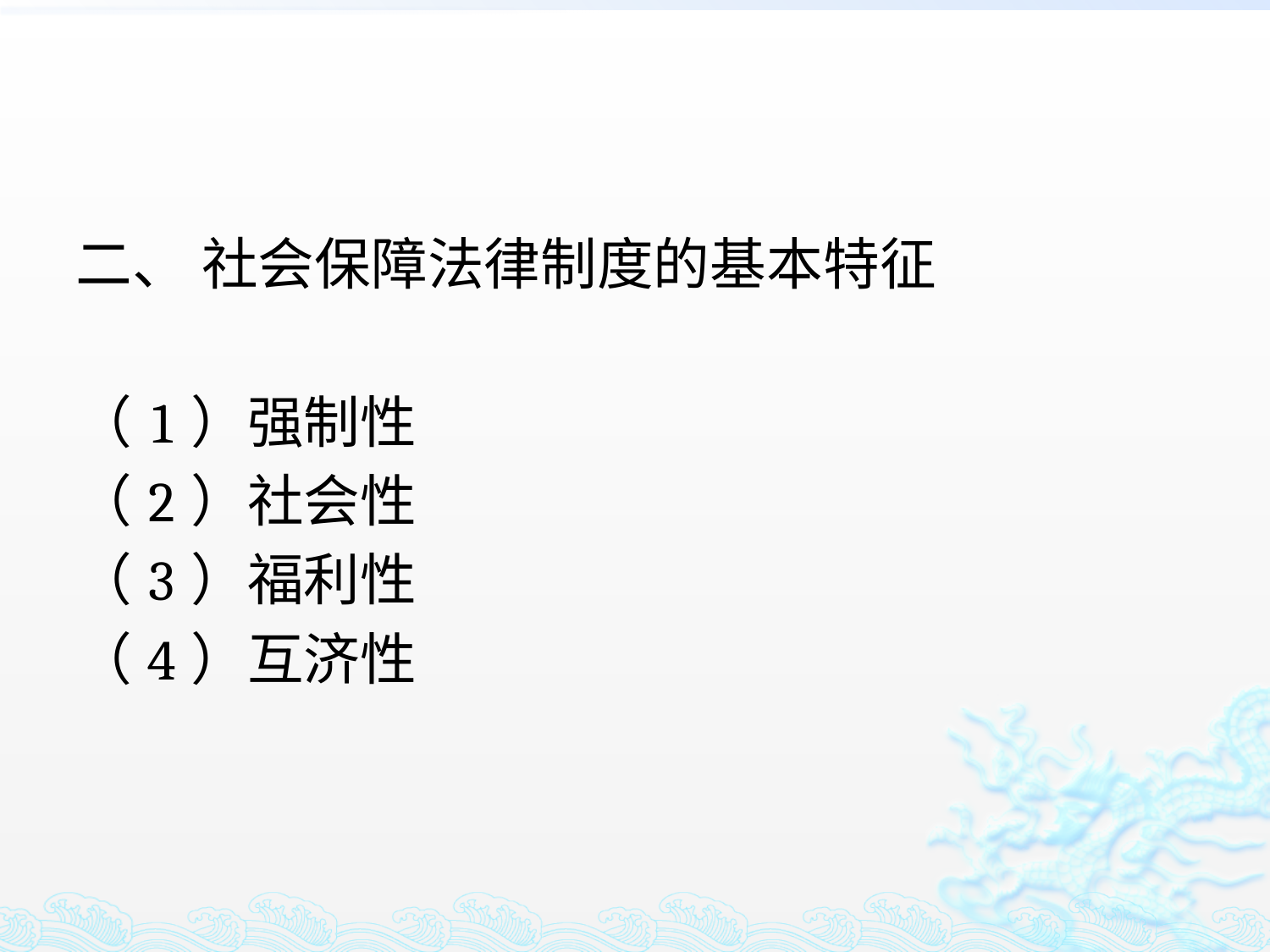

#
二、 社会保障法律制度的基本特征

（1）强制性
（2）社会性
（3）福利性
（4）互济性